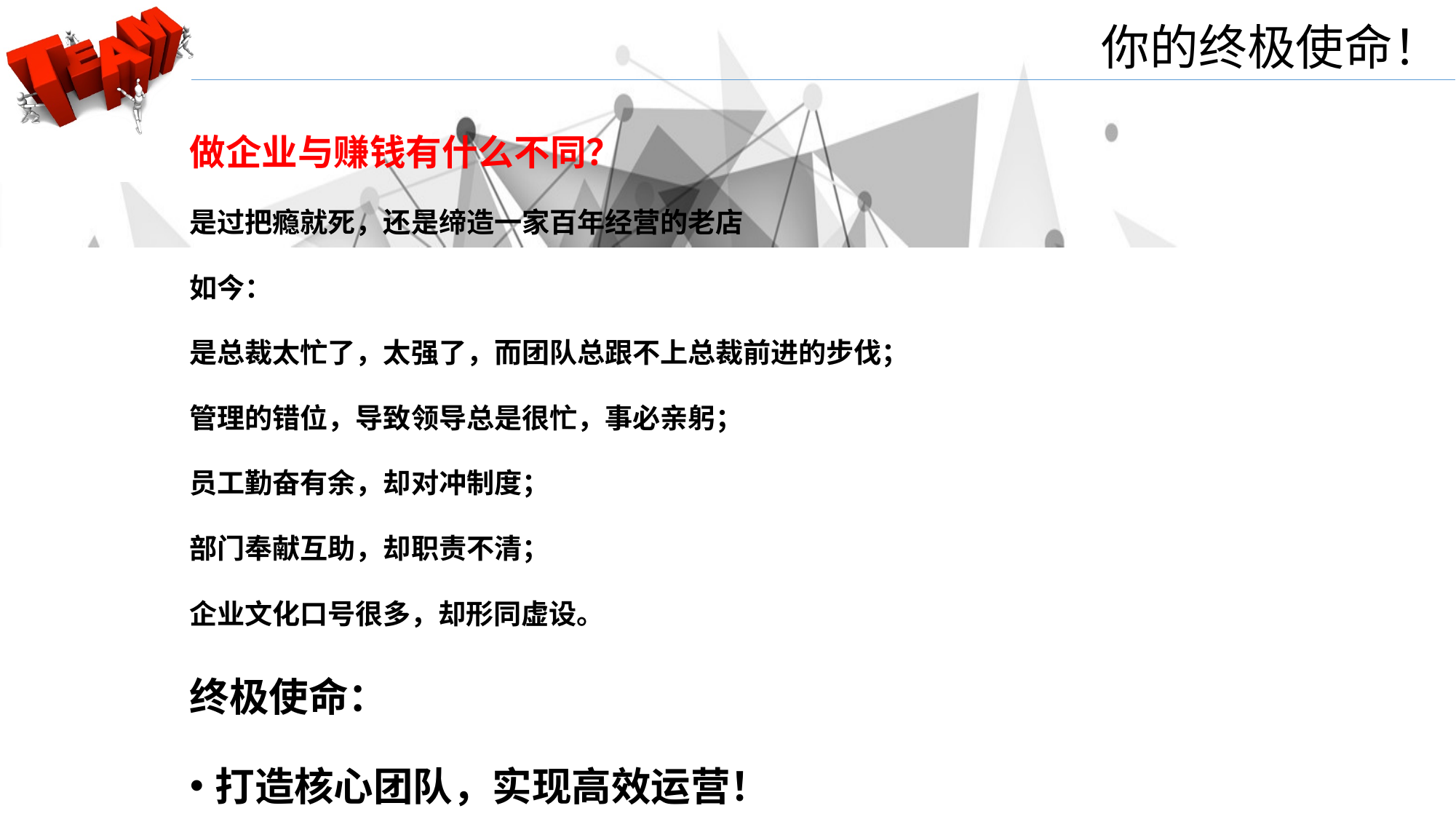

你的终极使命！
做企业与赚钱有什么不同？
是过把瘾就死，还是缔造一家百年经营的老店
如今：
是总裁太忙了，太强了，而团队总跟不上总裁前进的步伐；
管理的错位，导致领导总是很忙，事必亲躬；
员工勤奋有余，却对冲制度；
部门奉献互助，却职责不清；
企业文化口号很多，却形同虚设。
终极使命：
打造核心团队，实现高效运营！